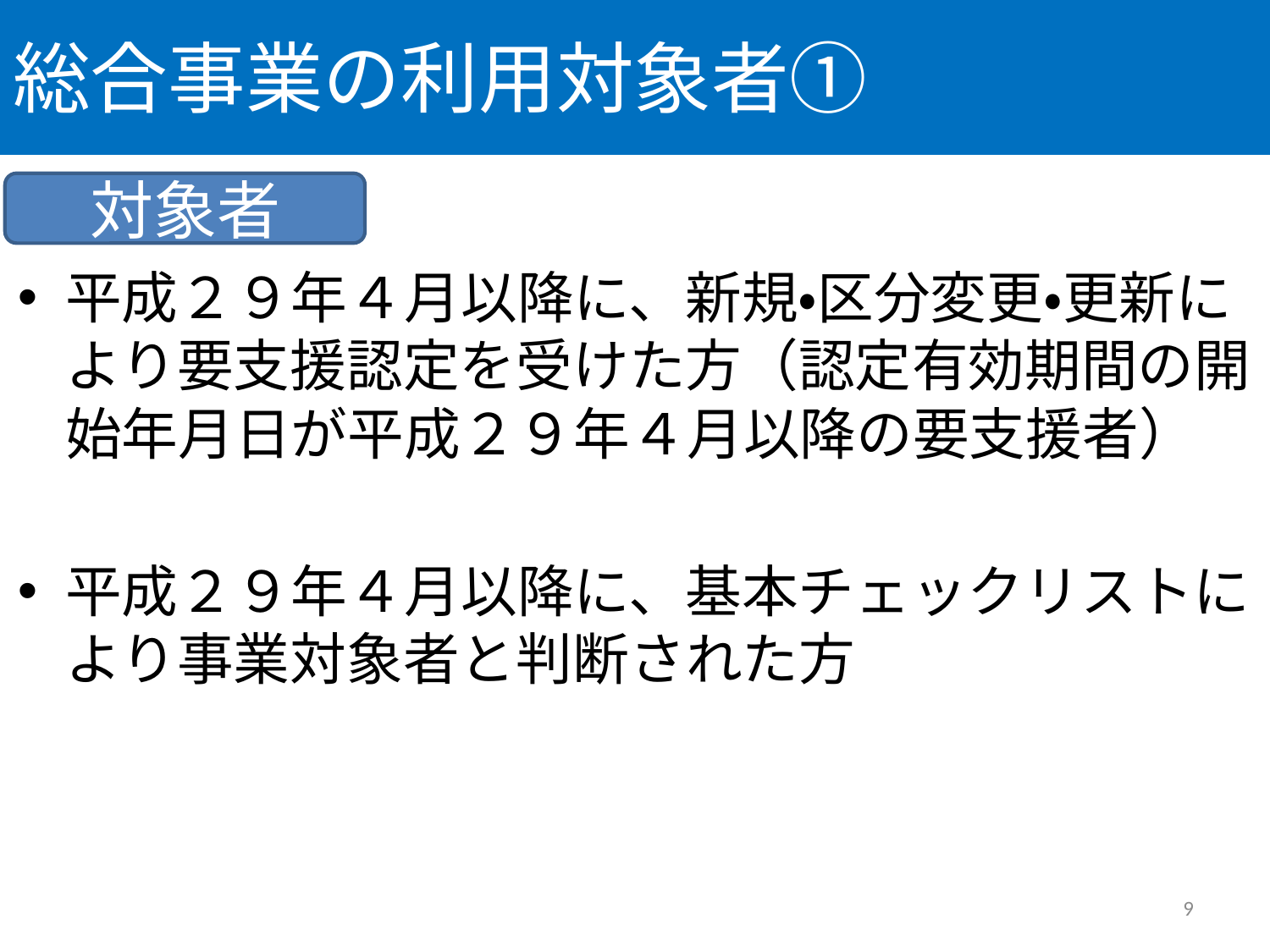

# 総合事業の利用対象者①
対象者
平成２９年４月以降に、新規・区分変更・更新により要支援認定を受けた方（認定有効期間の開始年月日が平成２９年４月以降の要支援者）

平成２９年４月以降に、基本チェックリストにより事業対象者と判断された方
9